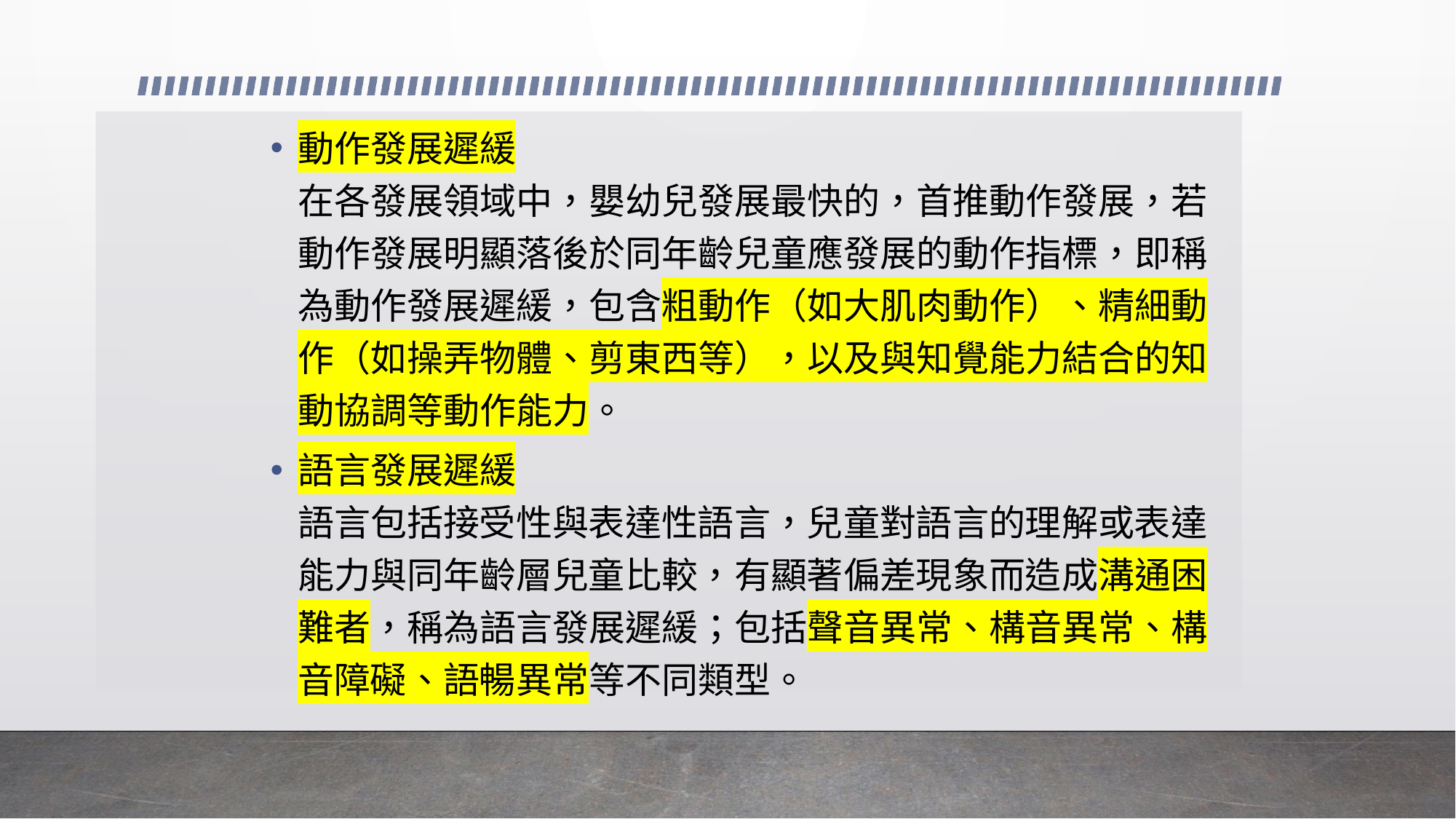

動作發展遲緩
在各發展領域中，嬰幼兒發展最快的，首推動作發展，若動作發展明顯落後於同年齡兒童應發展的動作指標，即稱為動作發展遲緩，包含粗動作（如大肌肉動作）、精細動作（如操弄物體、剪東西等），以及與知覺能力結合的知動協調等動作能力。
語言發展遲緩
語言包括接受性與表達性語言，兒童對語言的理解或表達能力與同年齡層兒童比較，有顯著偏差現象而造成溝通困難者，稱為語言發展遲緩；包括聲音異常、構音異常、構音障礙、語暢異常等不同類型。